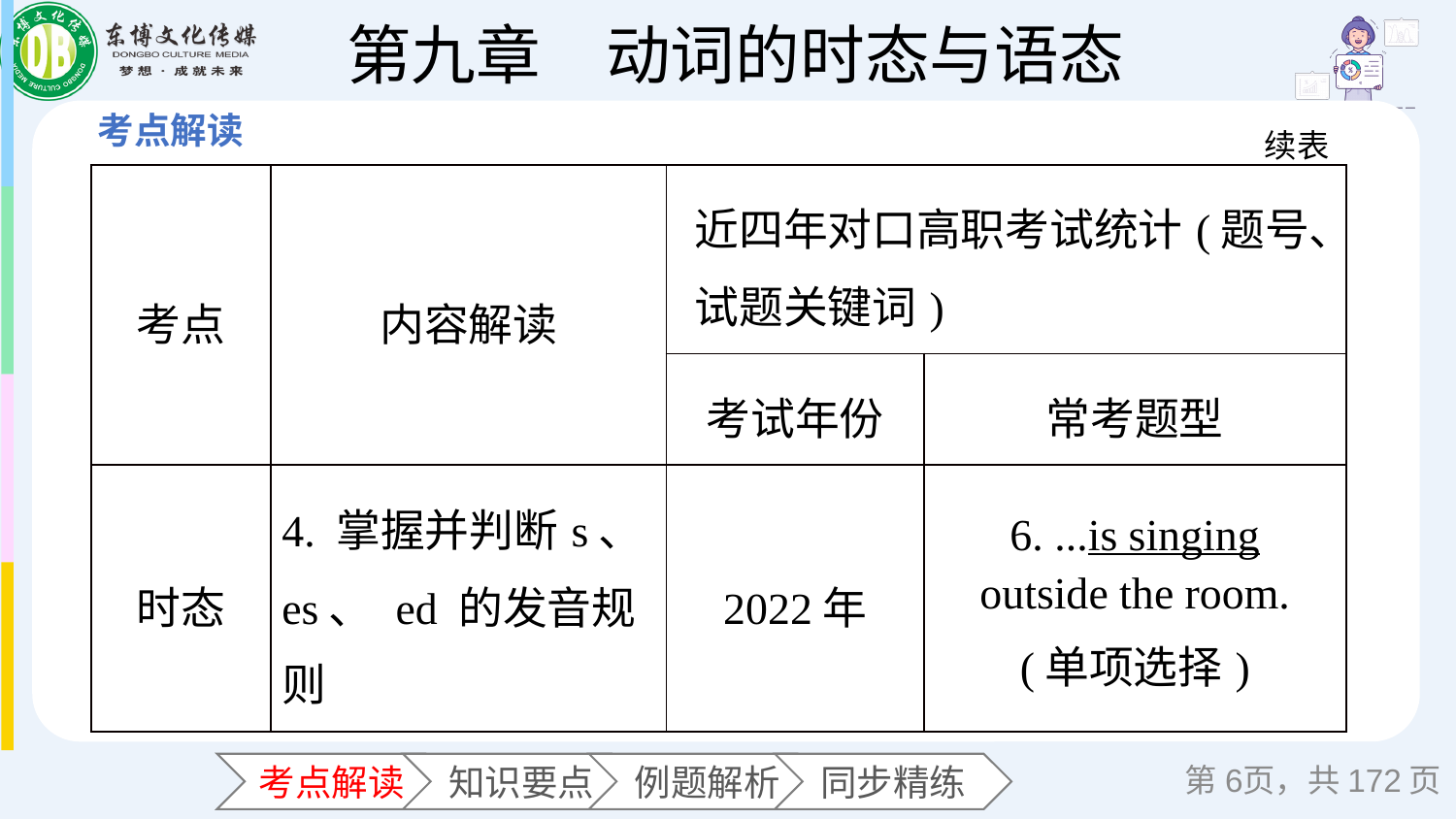

续表
| 考点 | 内容解读 | 近四年对口高职考试统计(题号、试题关键词) |  |
| --- | --- | --- | --- |
|  |  | 考试年份 | 常考题型 |
| 时态 | 4. 掌握并判断s、 es、 ed 的发音规则 | 2022年 | 6. ...is singing outside the room. (单项选择) |
第6页，共172页